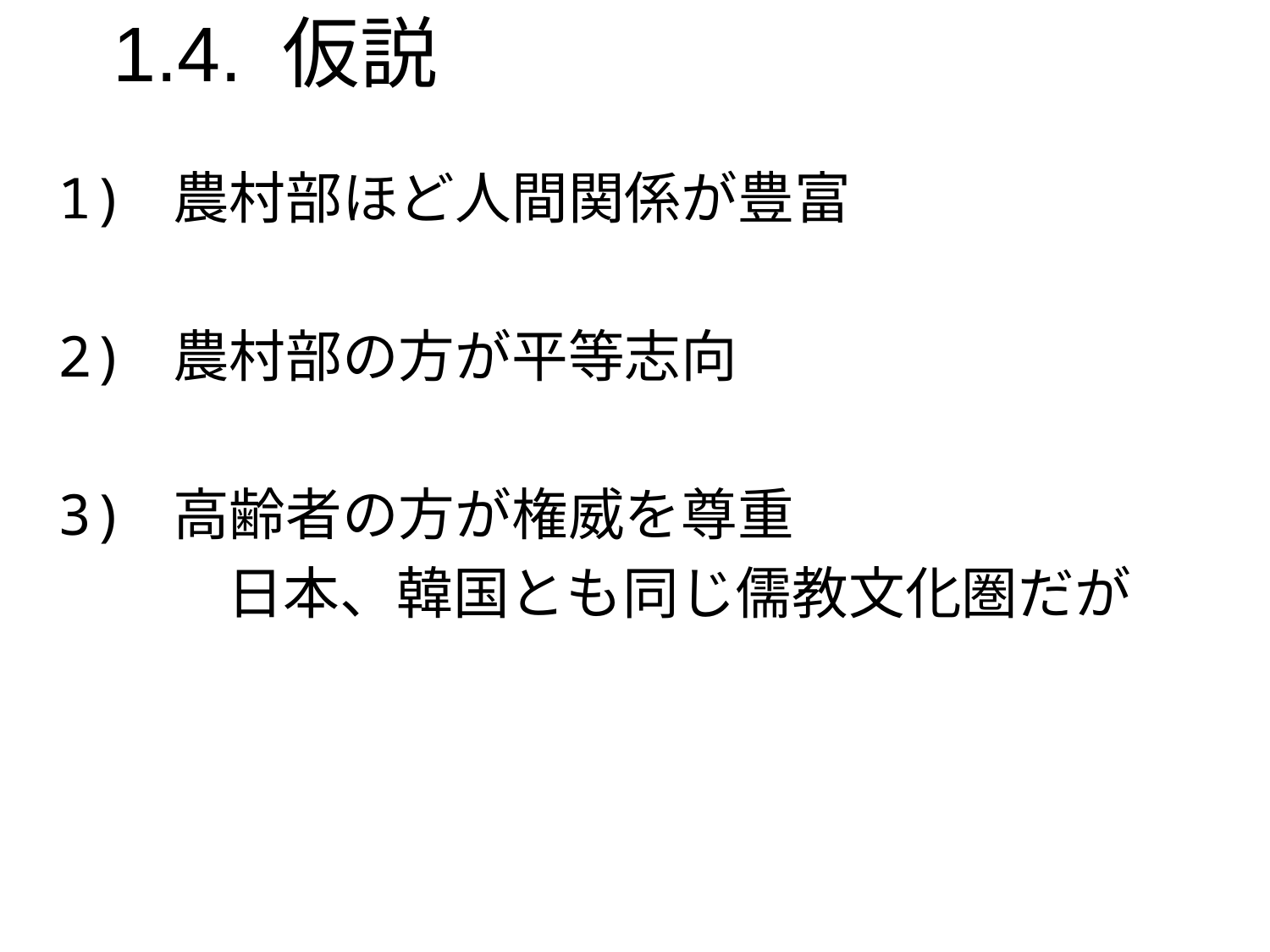

# 1.4. 仮説
1) 農村部ほど人間関係が豊富

2) 農村部の方が平等志向

3) 高齢者の方が権威を尊重
　　　日本、韓国とも同じ儒教文化圏だが